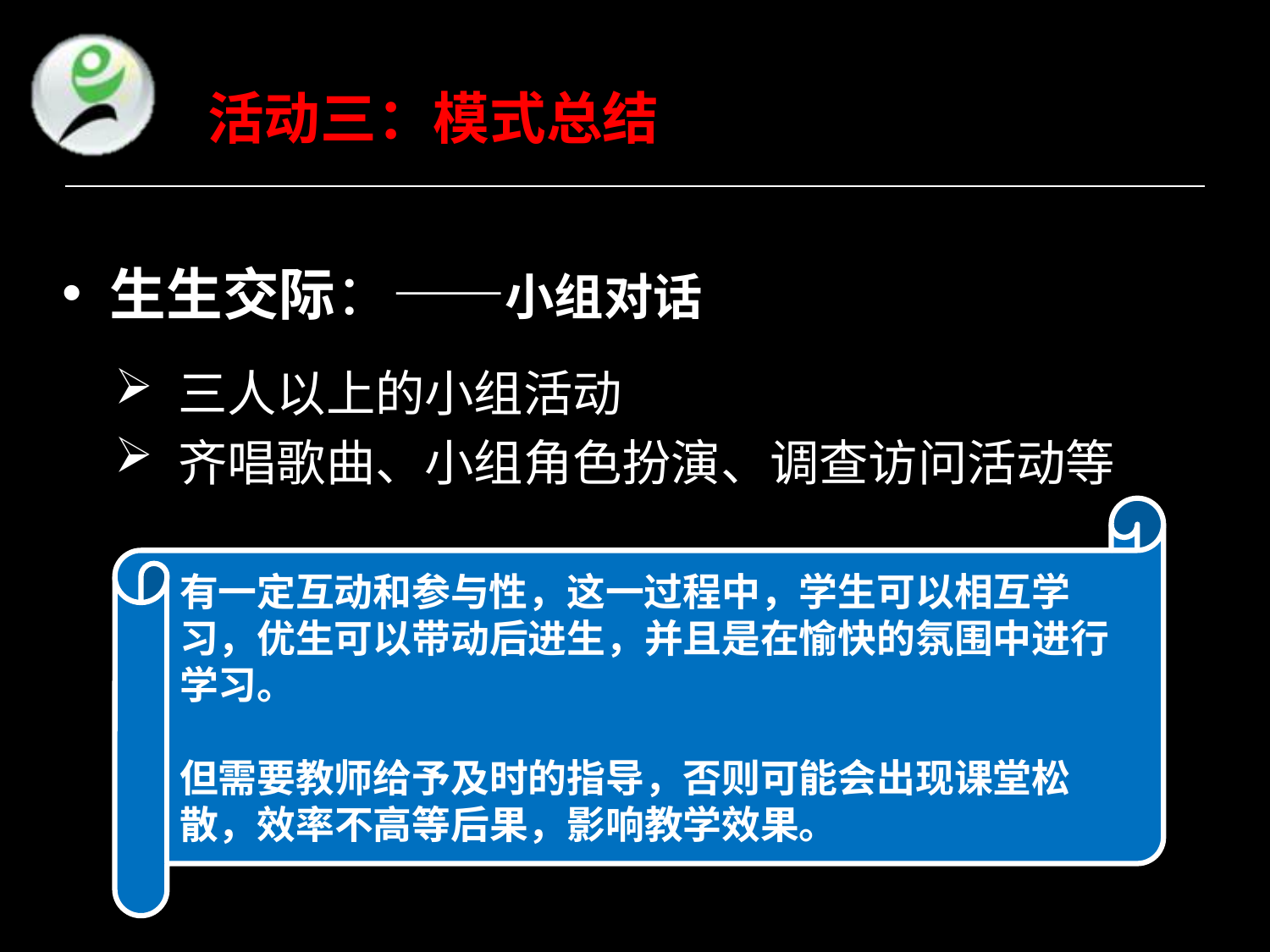

活动三：模式总结
生生交际：——小组对话
三人以上的小组活动
齐唱歌曲、小组角色扮演、调查访问活动等
有一定互动和参与性，这一过程中，学生可以相互学习，优生可以带动后进生，并且是在愉快的氛围中进行学习。

但需要教师给予及时的指导，否则可能会出现课堂松散，效率不高等后果，影响教学效果。